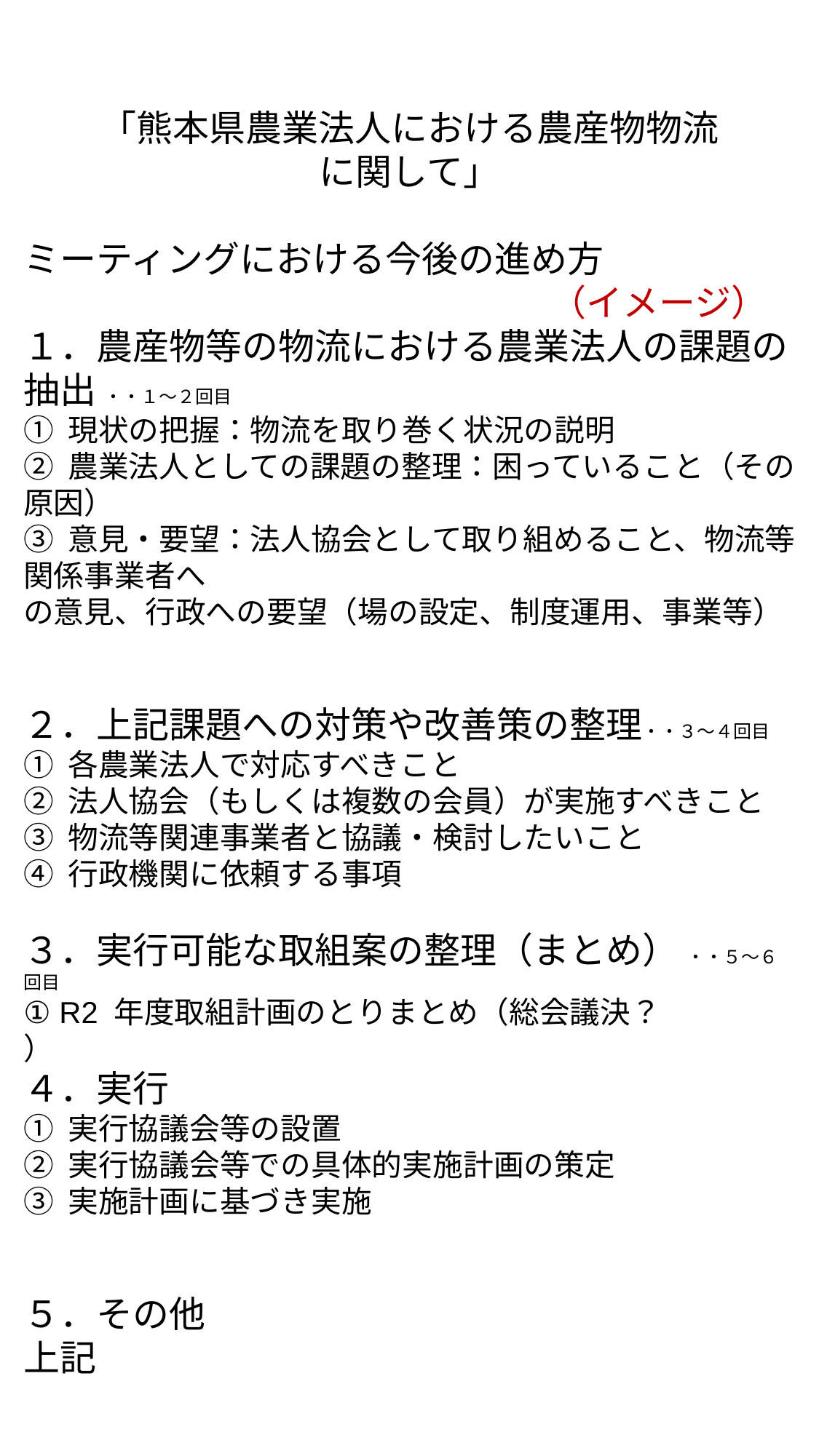

「熊本県農業法人における農産物物流
に関して」

ミーティングにおける今後の進め方
 　　　　　　　　　　　　　　（イメージ）
１．農産物等の物流における農業法人の課題の抽出 ・・１～２回目
① 現状の把握：物流を取り巻く状況の説明
② 農業法人としての課題の整理：困っていること（その原因）
③ 意見・要望：法人協会として取り組めること、物流等関係事業者へ
の意見、行政への要望（場の設定、制度運用、事業等）

２．上記課題への対策や改善策の整理・・３～４回目
① 各農業法人で対応すべきこと
② 法人協会（もしくは複数の会員）が実施すべきこと
③ 物流等関連事業者と協議・検討したいこと
④ 行政機関に依頼する事項

３．実行可能な取組案の整理（まとめ） ・・５～６回目
① R2 年度取組計画のとりまとめ（総会議決？
）
４．実行
① 実行協議会等の設置
② 実行協議会等での具体的実施計画の策定
③ 実施計画に基づき実施

５．その他
上記